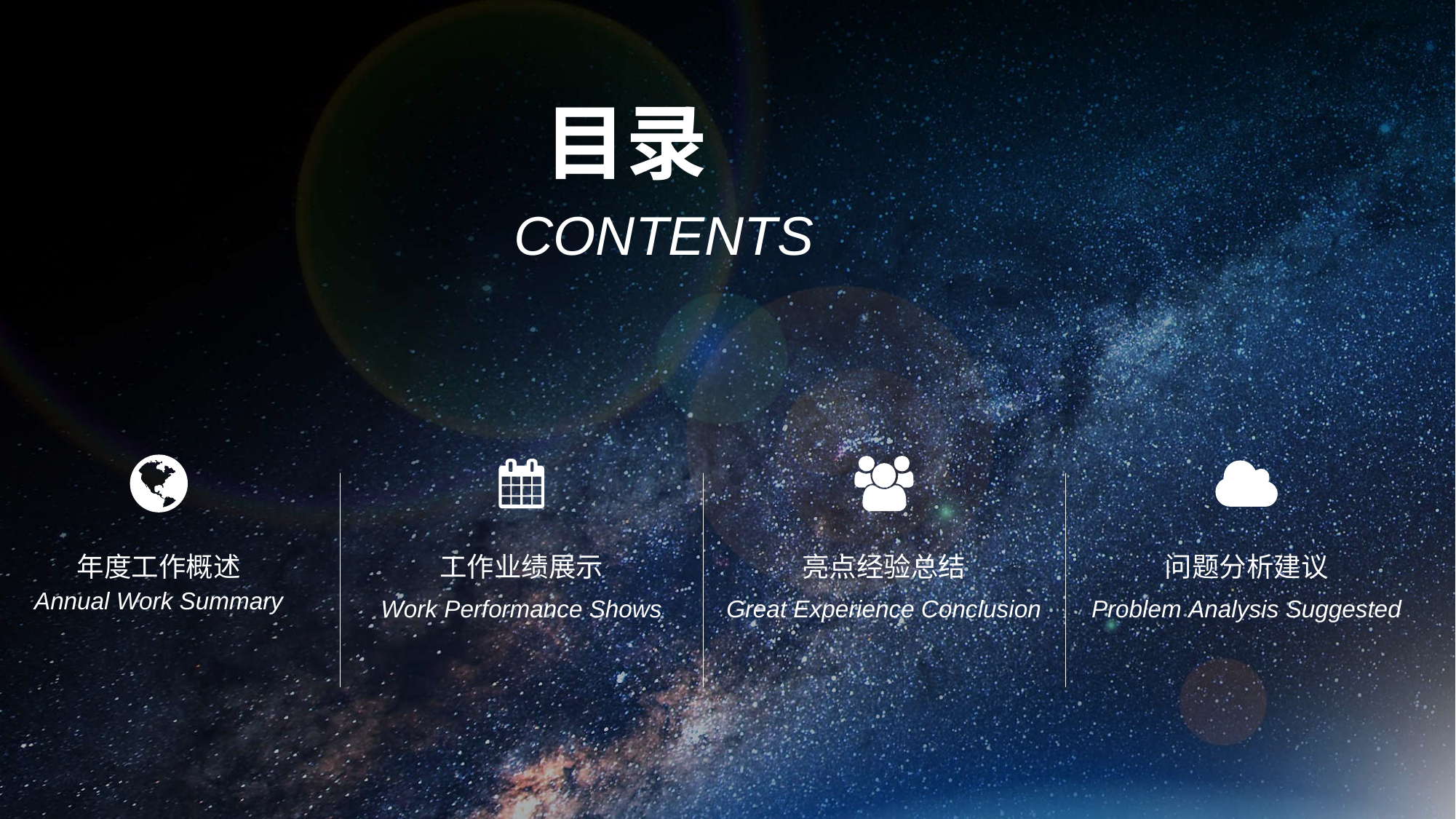

目录
CONTENTS

年度工作概述
工作业绩展示
亮点经验总结
问题分析建议
Work Performance Shows
Great Experience Conclusion
Problem Analysis Suggested
Annual Work Summary